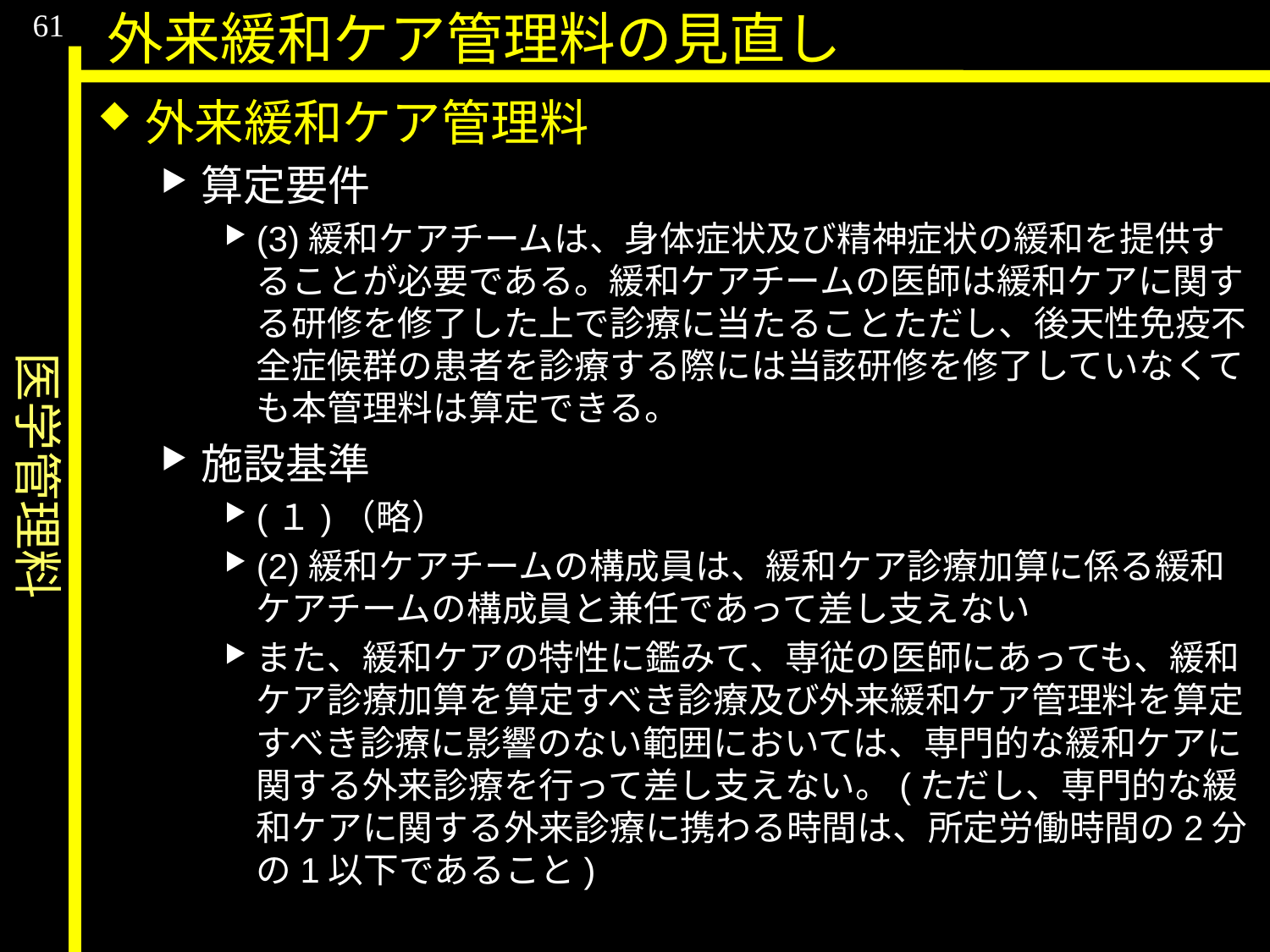

医学管理料
61
外来緩和ケア管理料の見直し

外来緩和ケア管理料
算定要件
(3)緩和ケアチームは、身体症状及び精神症状の緩和を提供することが必要である。緩和ケアチームの医師は緩和ケアに関する研修を修了した上で診療に当たることただし、後天性免疫不全症候群の患者を診療する際には当該研修を修了していなくても本管理料は算定できる。
施設基準
(１)（略）
(2)緩和ケアチームの構成員は、緩和ケア診療加算に係る緩和ケアチームの構成員と兼任であって差し支えない
また、緩和ケアの特性に鑑みて、専従の医師にあっても、緩和ケア診療加算を算定すべき診療及び外来緩和ケア管理料を算定すべき診療に影響のない範囲においては、専門的な緩和ケアに関する外来診療を行って差し支えない。(ただし、専門的な緩和ケアに関する外来診療に携わる時間は、所定労働時間の2分の1以下であること)